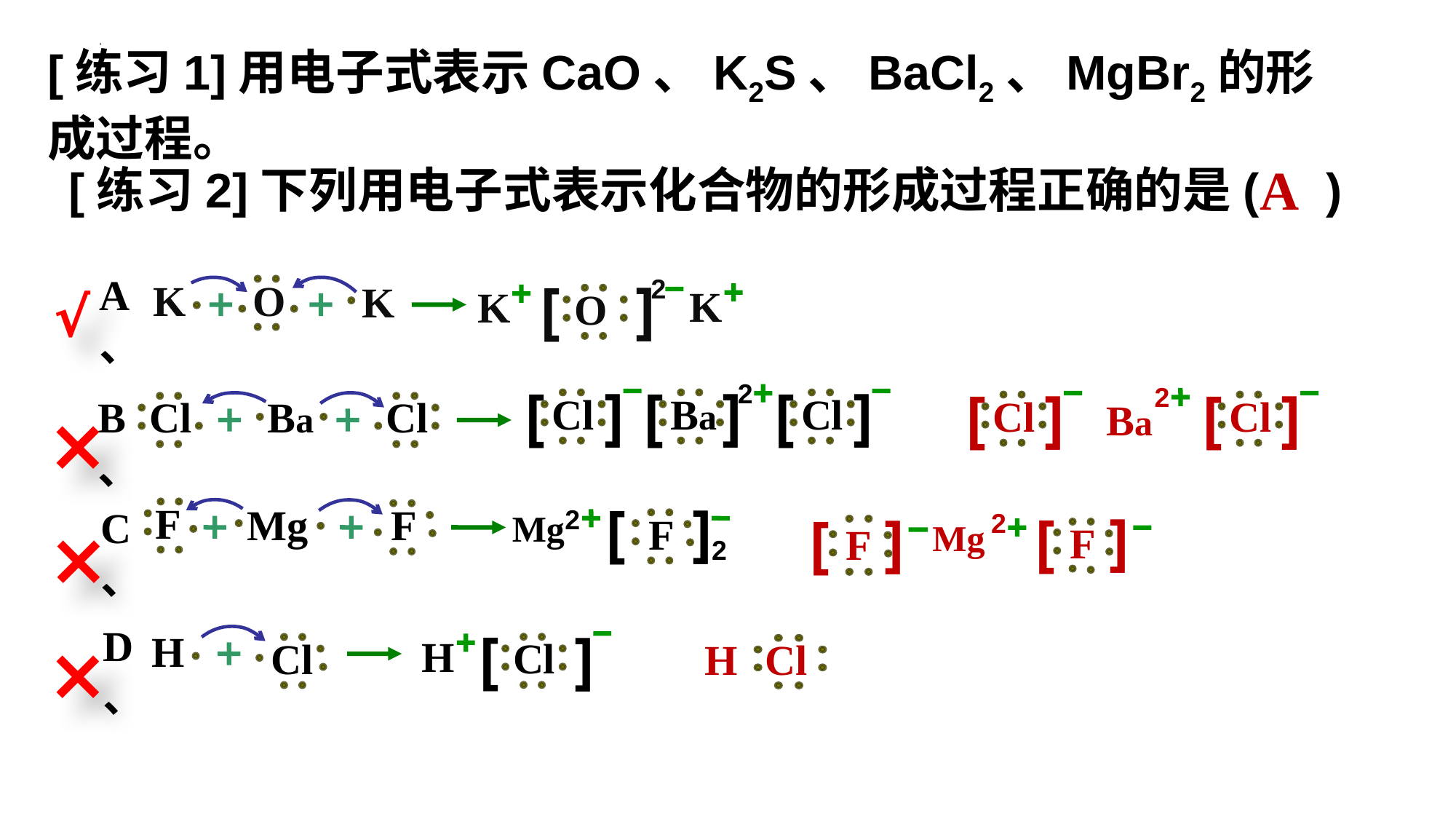

[练习1]用电子式表示CaO、K2S、BaCl2、MgBr2的形成过程。
A
[练习2]下列用电子式表示化合物的形成过程正确的是(     )
A、
[
]
2
O

  K

  O

  K

K

K

√

2

[
]
Cl

[
]
Ba

[
]
Cl

B、
Cl

Ba

Cl

[
]
Cl

2

[
]
Cl

Ba
×
[
]
 F

2
  F

  Mg

 F

C、
2

Mg

]
 F

[
]
[
 F

2

Mg
×
D、
[
]
  H

H
Cl

Cl

×
H
Cl